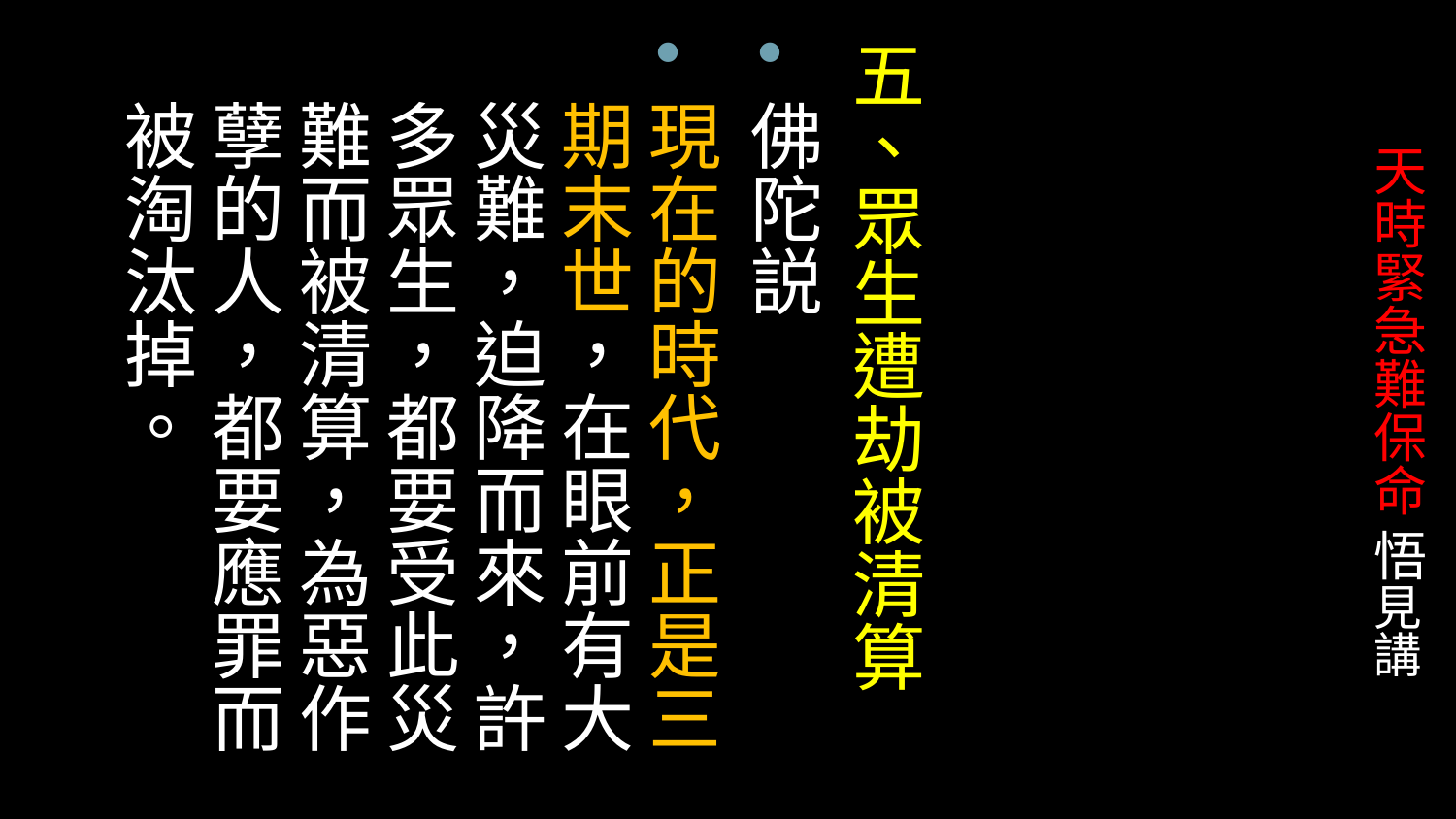

五、眾生遭劫被清算
佛陀説
現在的時代，正是三期末世，在眼前有大災難，迫降而來，許多眾生，都要受此災難而被清算，為惡作孽的人，都要應罪而被淘汰掉。

# 天時緊急難保命 悟見講